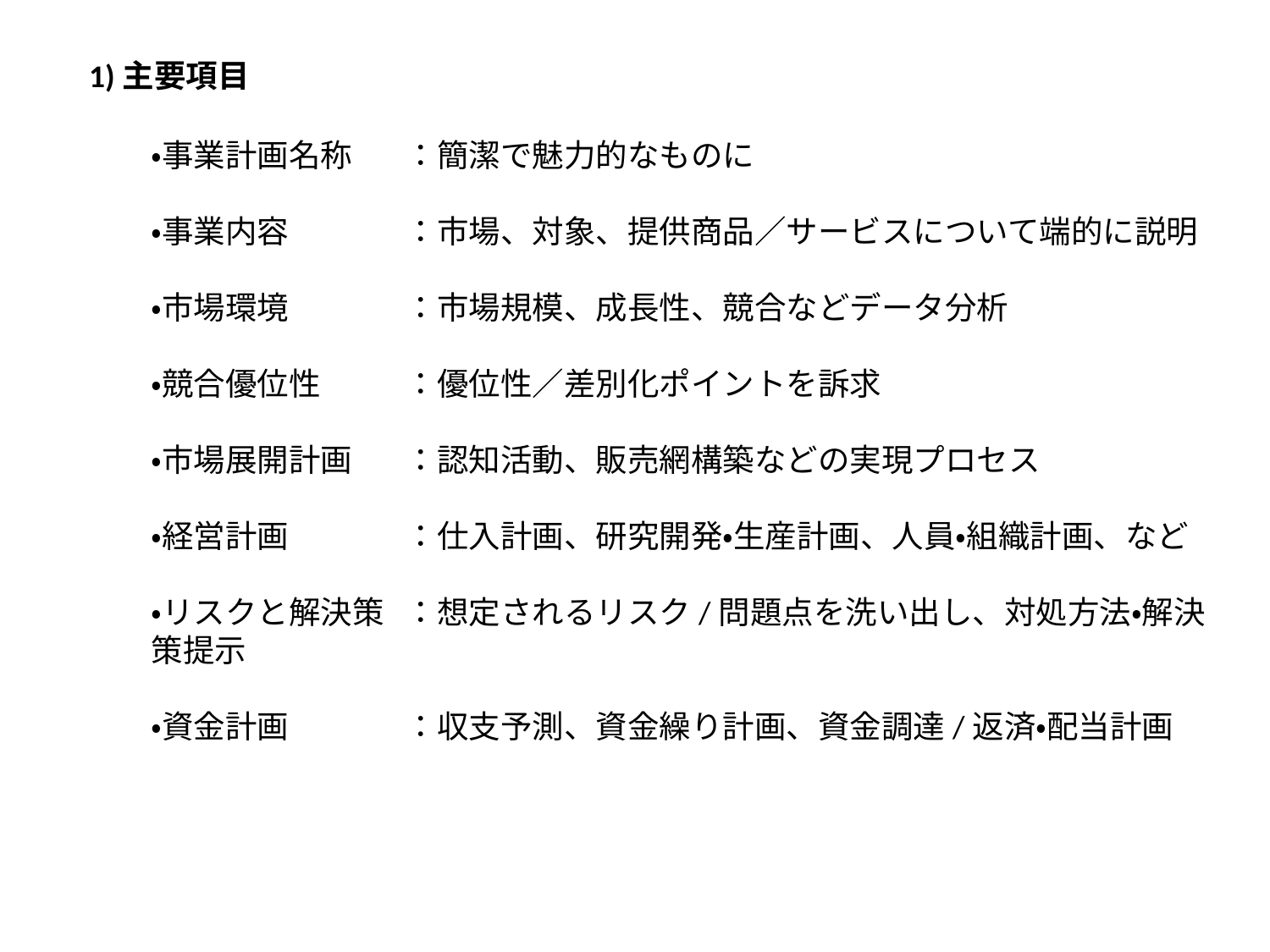

1)主要項目
・事業計画名称	：簡潔で魅力的なものに

・事業内容	：市場、対象、提供商品／サービスについて端的に説明

・市場環境	：市場規模、成長性、競合などデータ分析

・競合優位性	：優位性／差別化ポイントを訴求

・市場展開計画	：認知活動、販売網構築などの実現プロセス

・経営計画	：仕入計画、研究開発・生産計画、人員・組織計画、など

・リスクと解決策	：想定されるリスク/問題点を洗い出し、対処方法・解決策提示

・資金計画	：収支予測、資金繰り計画、資金調達/返済・配当計画